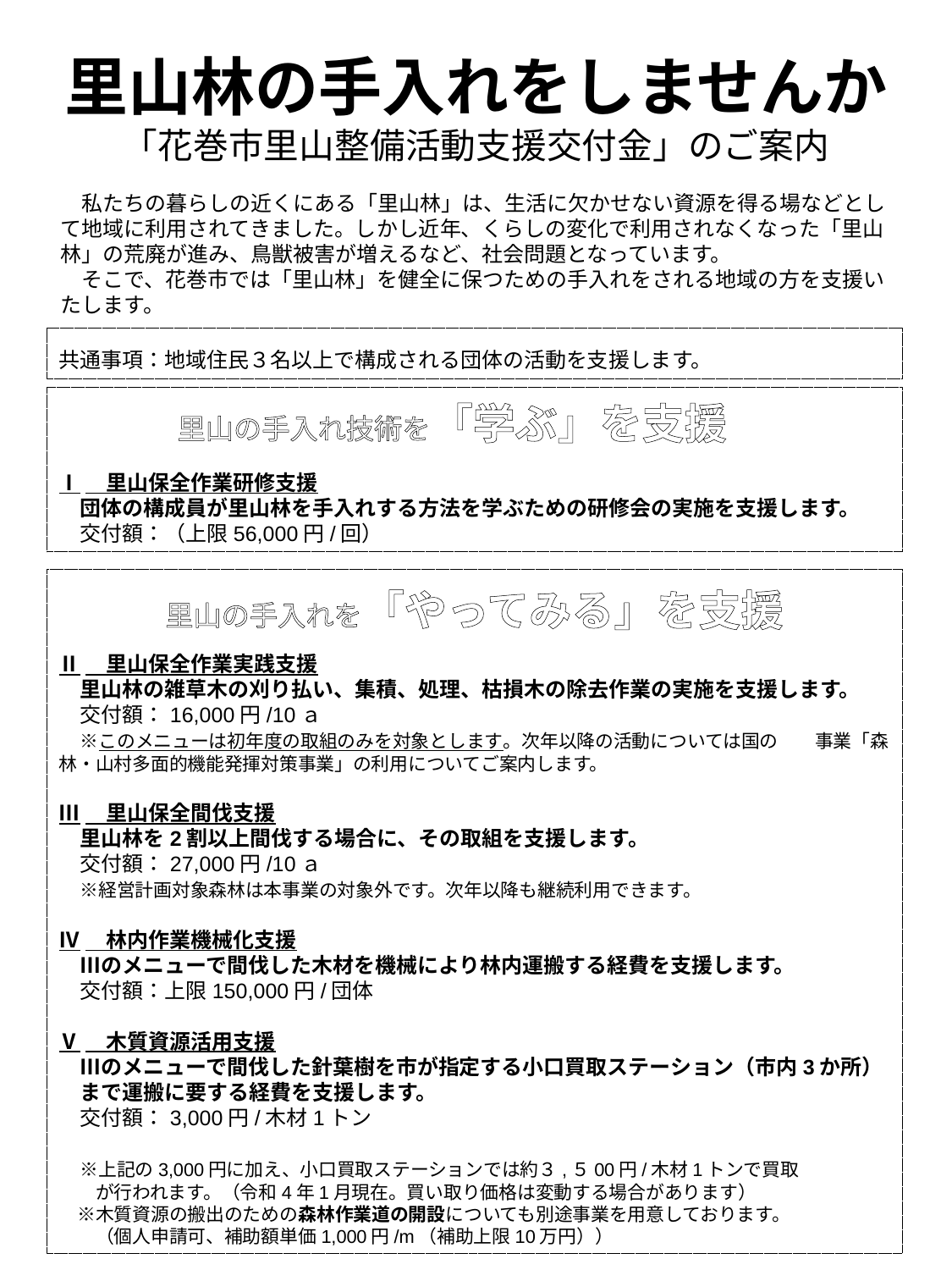

里山林の手入れをしませんか
「花巻市里山整備活動支援交付金」のご案内
　私たちの暮らしの近くにある「里山林」は、生活に欠かせない資源を得る場などとして地域に利用されてきました。しかし近年、くらしの変化で利用されなくなった「里山林」の荒廃が進み、鳥獣被害が増えるなど、社会問題となっています。
　そこで、花巻市では「里山林」を健全に保つための手入れをされる地域の方を支援いたします。
共通事項：地域住民３名以上で構成される団体の活動を支援します。

Ⅰ　里山保全作業研修支援
　団体の構成員が里山林を手入れする方法を学ぶための研修会の実施を支援します。
　交付額：（上限56,000円/回）
里山の手入れ技術を「学ぶ」を支援

Ⅱ　里山保全作業実践支援
　里山林の雑草木の刈り払い、集積、処理、枯損木の除去作業の実施を支援します。
　交付額：16,000円/10ａ
　※このメニューは初年度の取組のみを対象とします。次年以降の活動については国の　　事業「森林・山村多面的機能発揮対策事業」の利用についてご案内します。

Ⅲ　里山保全間伐支援
　里山林を2割以上間伐する場合に、その取組を支援します。
　交付額：27,000円/10ａ
　※経営計画対象森林は本事業の対象外です。次年以降も継続利用できます。

Ⅳ　林内作業機械化支援
　Ⅲのメニューで間伐した木材を機械により林内運搬する経費を支援します。
　交付額：上限150,000円/団体

Ⅴ　木質資源活用支援
　Ⅲのメニューで間伐した針葉樹を市が指定する小口買取ステーション（市内3か所）
　まで運搬に要する経費を支援します。
　交付額：3,000円/木材1トン

　※上記の3,000円に加え、小口買取ステーションでは約３,５00円/木材1トンで買取
　　が行われます。（令和4年1月現在。買い取り価格は変動する場合があります）
　※木質資源の搬出のための森林作業道の開設についても別途事業を用意しております。
　　（個人申請可、補助額単価1,000円/m（補助上限10万円））
里山の手入れを「やってみる」を支援